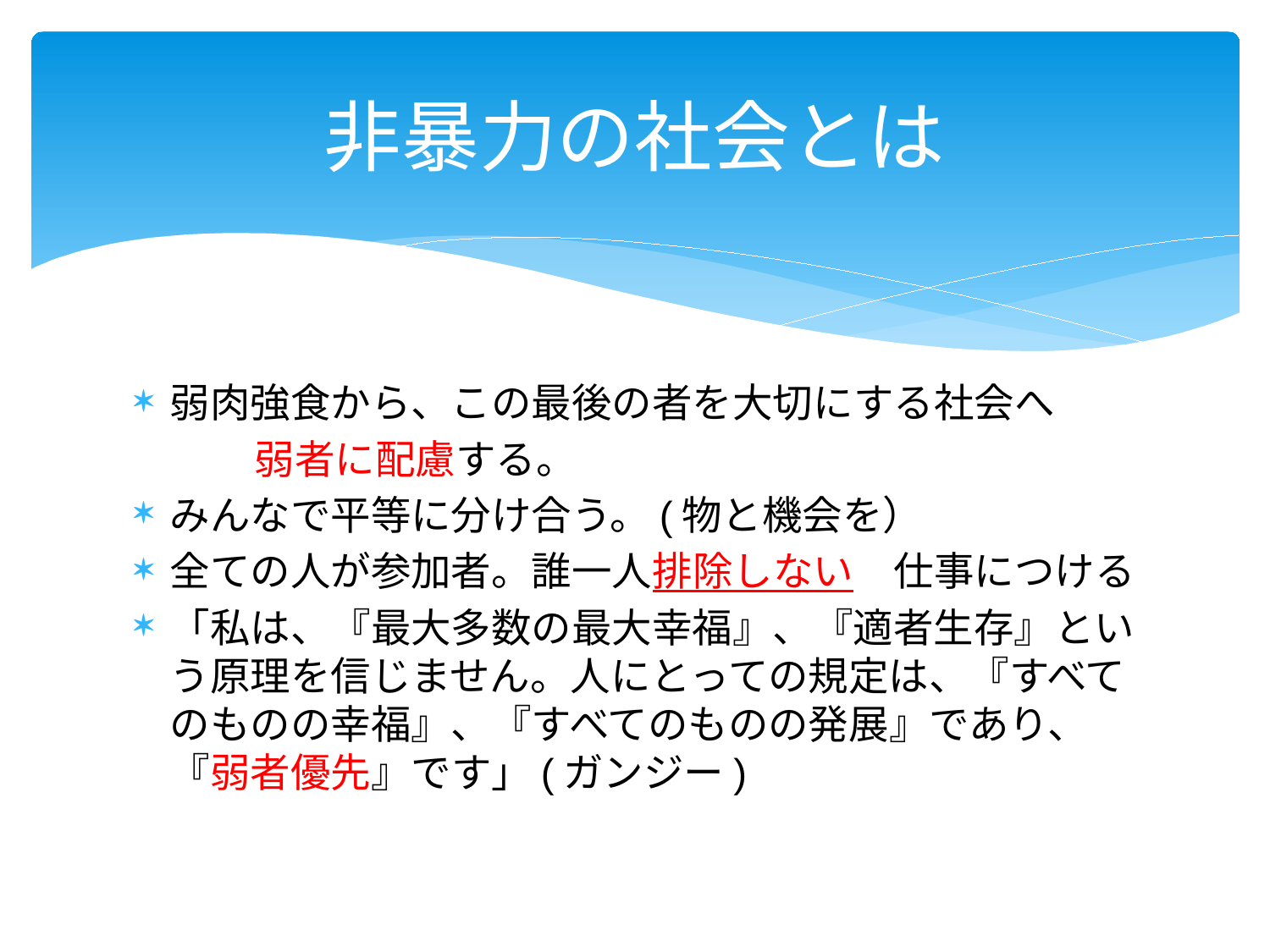

# 非暴力の社会とは
弱肉強食から、この最後の者を大切にする社会へ
　　　弱者に配慮する。
みんなで平等に分け合う。(物と機会を）
全ての人が参加者。誰一人排除しない　仕事につける
「私は、『最大多数の最大幸福』、『適者生存』という原理を信じません。人にとっての規定は、『すべてのものの幸福』、『すべてのものの発展』であり、『弱者優先』です」(ガンジー)